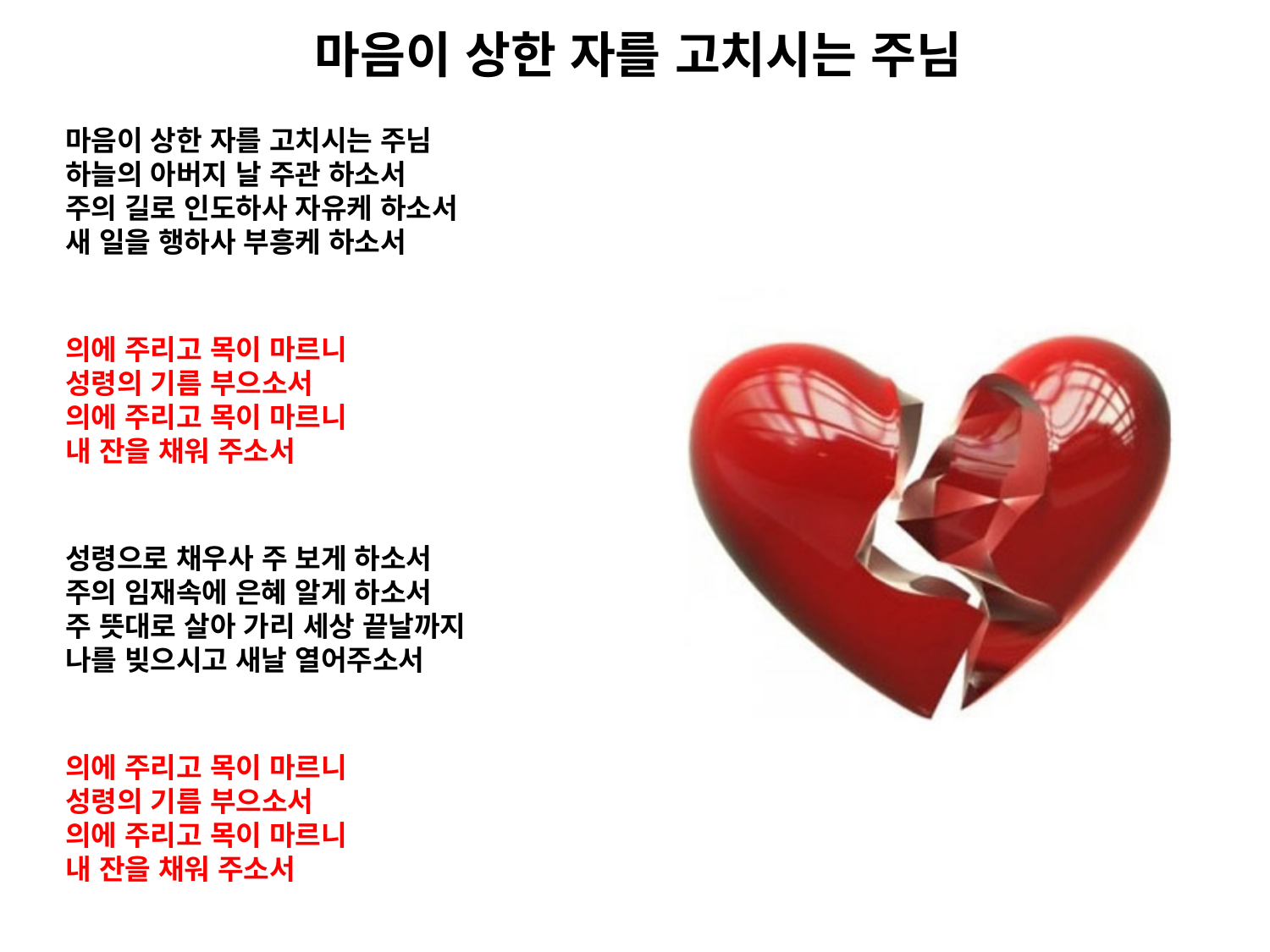

# 마음이 상한 자를 고치시는 주님
마음이 상한 자를 고치시는 주님
하늘의 아버지 날 주관 하소서
주의 길로 인도하사 자유케 하소서
새 일을 행하사 부흥케 하소서
의에 주리고 목이 마르니
성령의 기름 부으소서
의에 주리고 목이 마르니
내 잔을 채워 주소서
성령으로 채우사 주 보게 하소서
주의 임재속에 은혜 알게 하소서
주 뜻대로 살아 가리 세상 끝날까지
나를 빚으시고 새날 열어주소서
의에 주리고 목이 마르니
성령의 기름 부으소서
의에 주리고 목이 마르니
내 잔을 채워 주소서